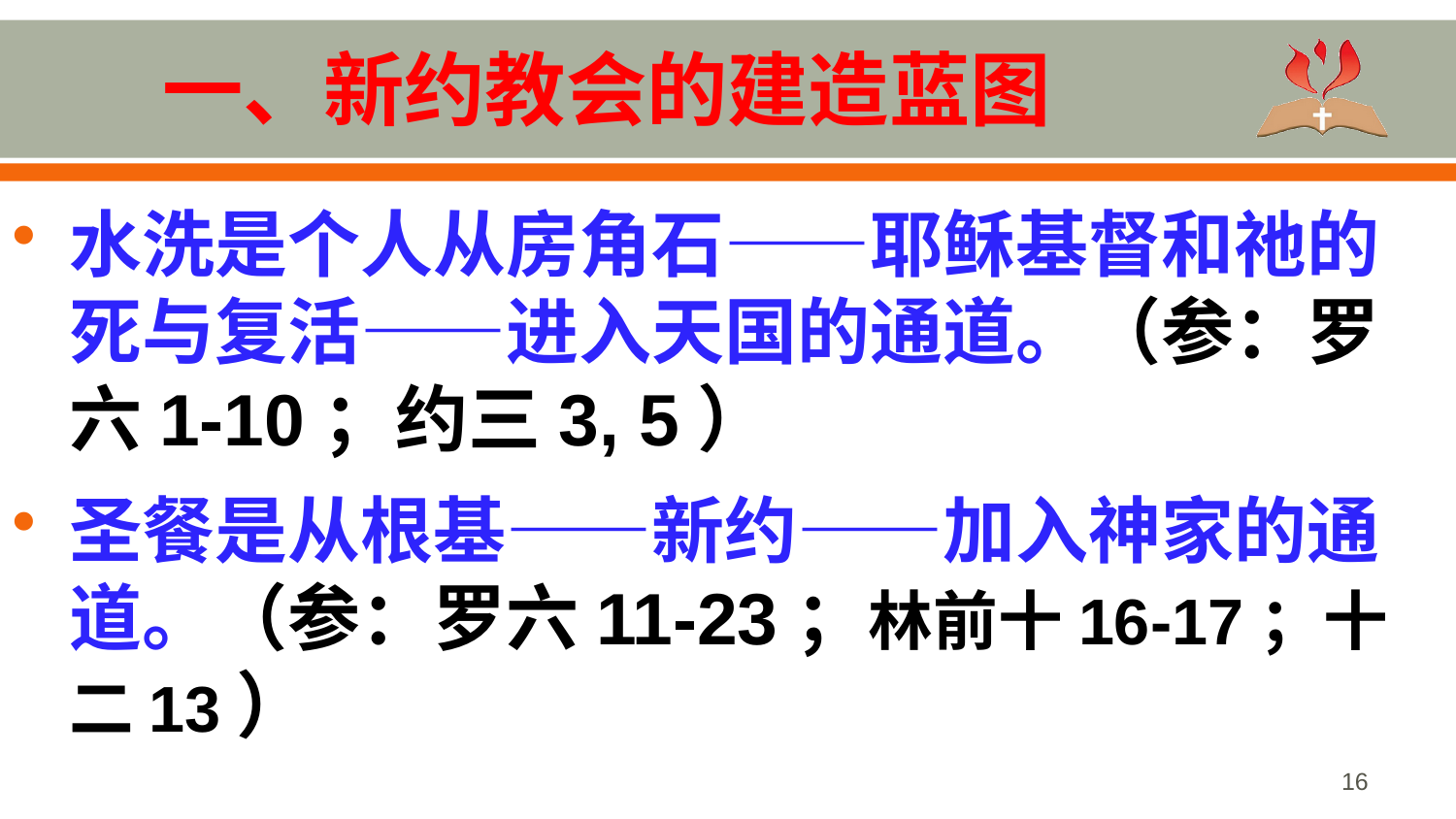

# 一、新约教会的建造蓝图
水洗是个人从房角石——耶稣基督和祂的死与复活——进入天国的通道。（参：罗六1-10；约三3, 5）
圣餐是从根基——新约——加入神家的通道。（参：罗六11-23；林前十16-17；十二13）

16